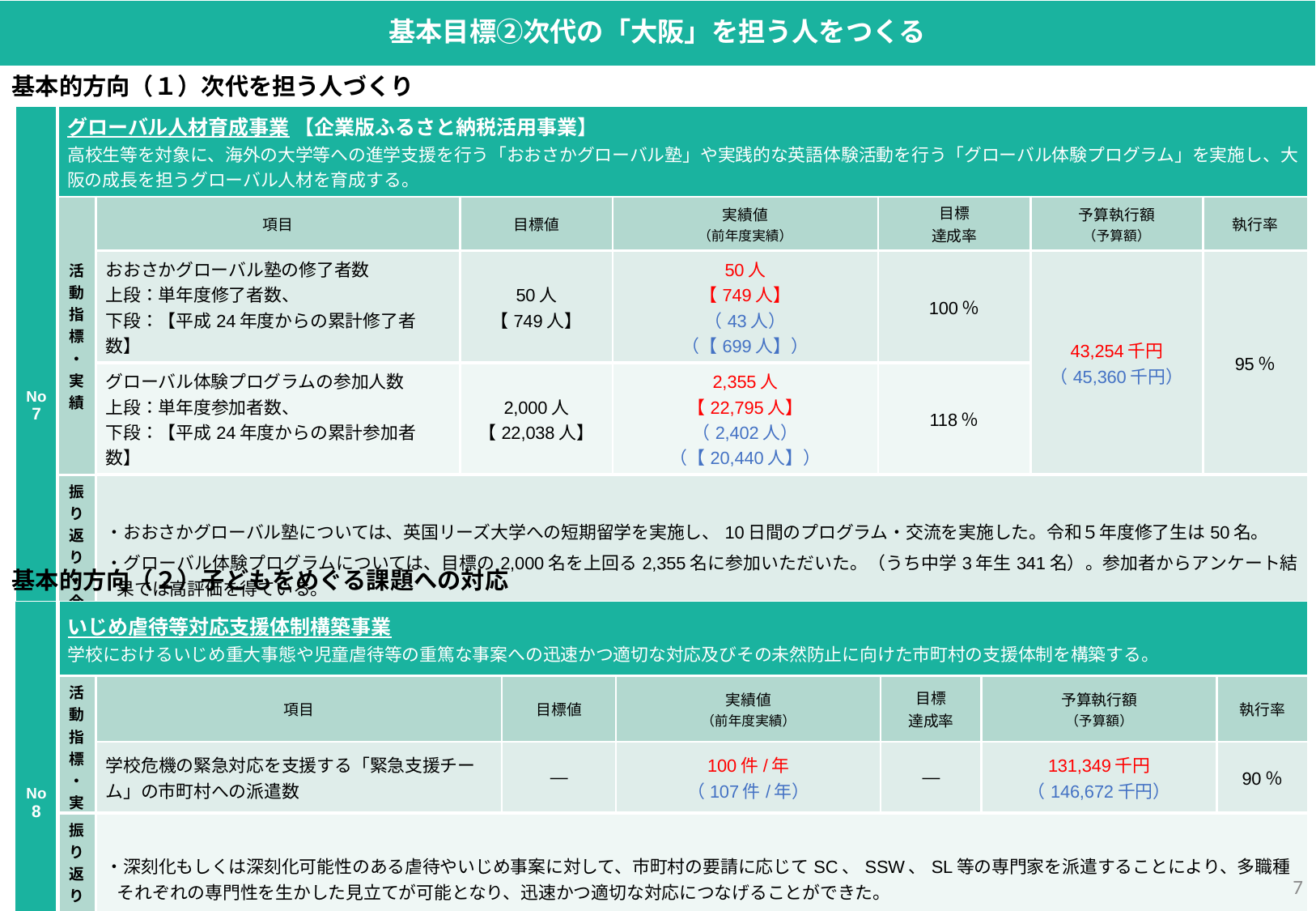

基本目標②次代の「大阪」を担う人をつくる
基本的方向（１）次代を担う人づくり
| No 7 | グローバル人材育成事業 【企業版ふるさと納税活用事業】 高校生等を対象に、海外の大学等への進学支援を行う「おおさかグローバル塾」や実践的な英語体験活動を行う「グローバル体験プログラム」を実施し、大阪の成長を担うグローバル人材を育成する。 |  |  |  |  |  |  |
| --- | --- | --- | --- | --- | --- | --- | --- |
|  | 活動指標・実績 | 項目 | 目標値 | 実績値 （前年度実績） | 目標 達成率 | 予算執行額 （予算額） | 執行率 |
|  |  | おおさかグローバル塾の修了者数 上段：単年度修了者数、 下段：【平成24年度からの累計修了者数】 | 50人 【749人】 | 50人 【749人】 （43人） （【699人】） | 100％ | 43,254千円 （45,360千円） | 95％ |
|  |  | グローバル体験プログラムの参加人数 上段：単年度参加者数、 下段：【平成24年度からの累計参加者数】 | 2,000人 【22,038人】 | 2,355人 【22,795人】 （2,402人） （【20,440人】） | 118％ |  |  |
|  | 振り返り・ 今後の方針 | ・おおさかグローバル塾については、英国リーズ大学への短期留学を実施し、10日間のプログラム・交流を実施した。令和５年度修了生は50名。 ・グローバル体験プログラムについては、目標の2,000名を上回る2,355名に参加いただいた。（うち中学3年生341名）。参加者からアンケート結果では高評価を得ている。 ・令和６年度も定員2,000名の参加者を引き続き見込めるよう、広報活動に努める。 ※令和５年度企業版ふるさと納税寄附額：100千円（※No.17との合計） |  |  |  |  |  |
基本的方向（２）子どもをめぐる課題への対応
| No 8 | いじめ虐待等対応支援体制構築事業 学校におけるいじめ重大事態や児童虐待等の重篤な事案への迅速かつ適切な対応及びその未然防止に向けた市町村の支援体制を構築する。 |  |  |  |  |  |  |
| --- | --- | --- | --- | --- | --- | --- | --- |
|  | 活動指標・実績 | 項目 | 目標値 | 実績値 （前年度実績） | 目標 達成率 | 予算執行額 （予算額） | 執行率 |
|  |  | 学校危機の緊急対応を支援する「緊急支援チーム」の市町村への派遣数 | ― | 100件/年 （107件/年） | ― | 131,349千円 （146,672千円） | 90％ |
|  | 振り返り・ 今後の方針 | ・深刻化もしくは深刻化可能性のある虐待やいじめ事案に対して、市町村の要請に応じてSC、SSW、SL等の専門家を派遣することにより、多職種それぞれの専門性を生かした見立てが可能となり、迅速かつ適切な対応につなげることができた。 ・派遣後のアンケートでは、「緊急支援チーム」派遣について、ほぼすべてのケースにおいて肯定的回答を得られている。 ・今後、学校危機に対する短期的な支援と中長期的な支援を、府と市町村で役割分担しながら進められるよう、さらなる支援体制の充実を図る。 |  |  |  |  |  |
7